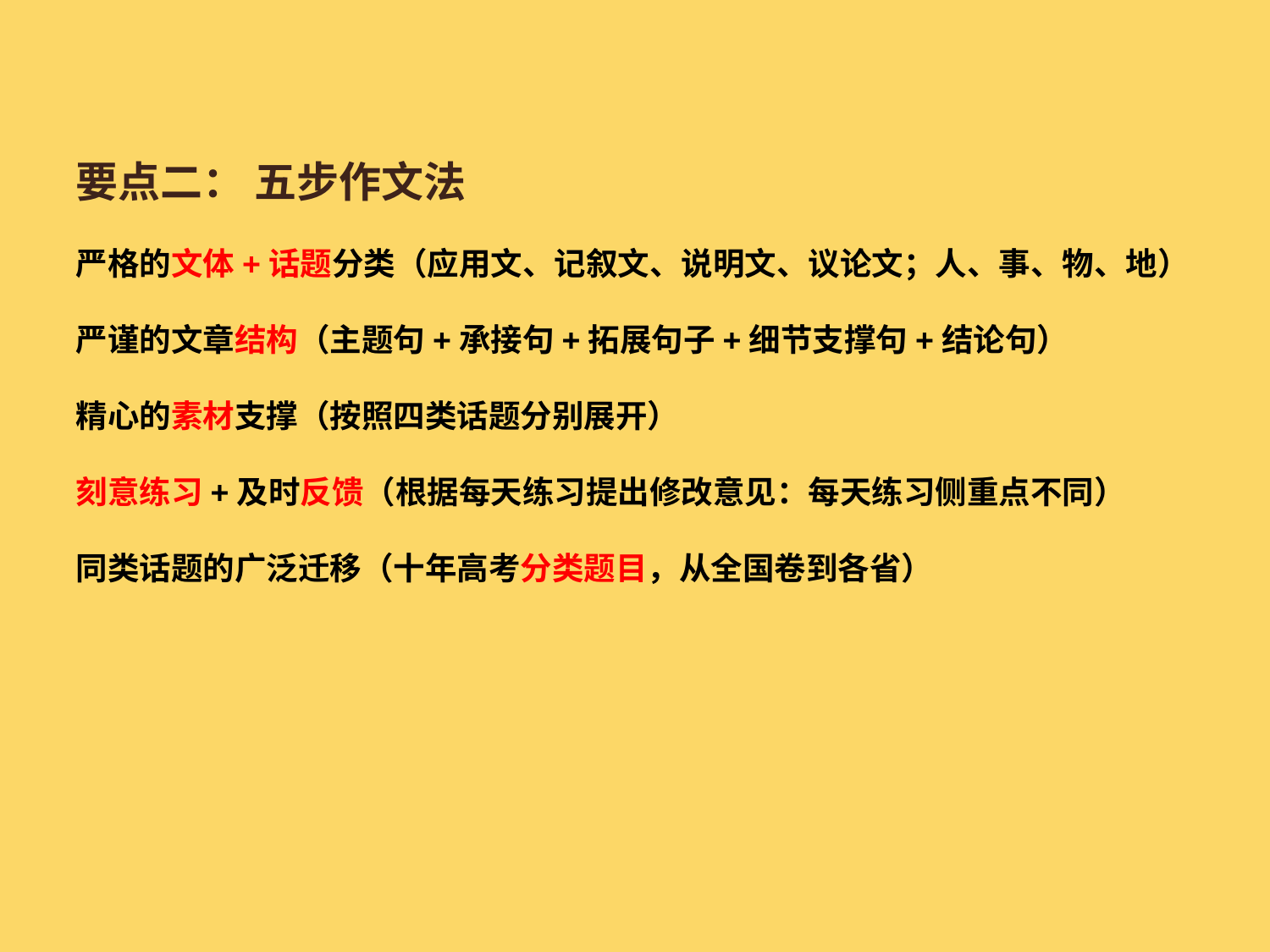

要点二： 五步作文法
严格的文体+话题分类（应用文、记叙文、说明文、议论文；人、事、物、地）
严谨的文章结构（主题句+承接句+拓展句子+细节支撑句+结论句）
精心的素材支撑（按照四类话题分别展开）
刻意练习+及时反馈（根据每天练习提出修改意见：每天练习侧重点不同）
同类话题的广泛迁移（十年高考分类题目，从全国卷到各省）